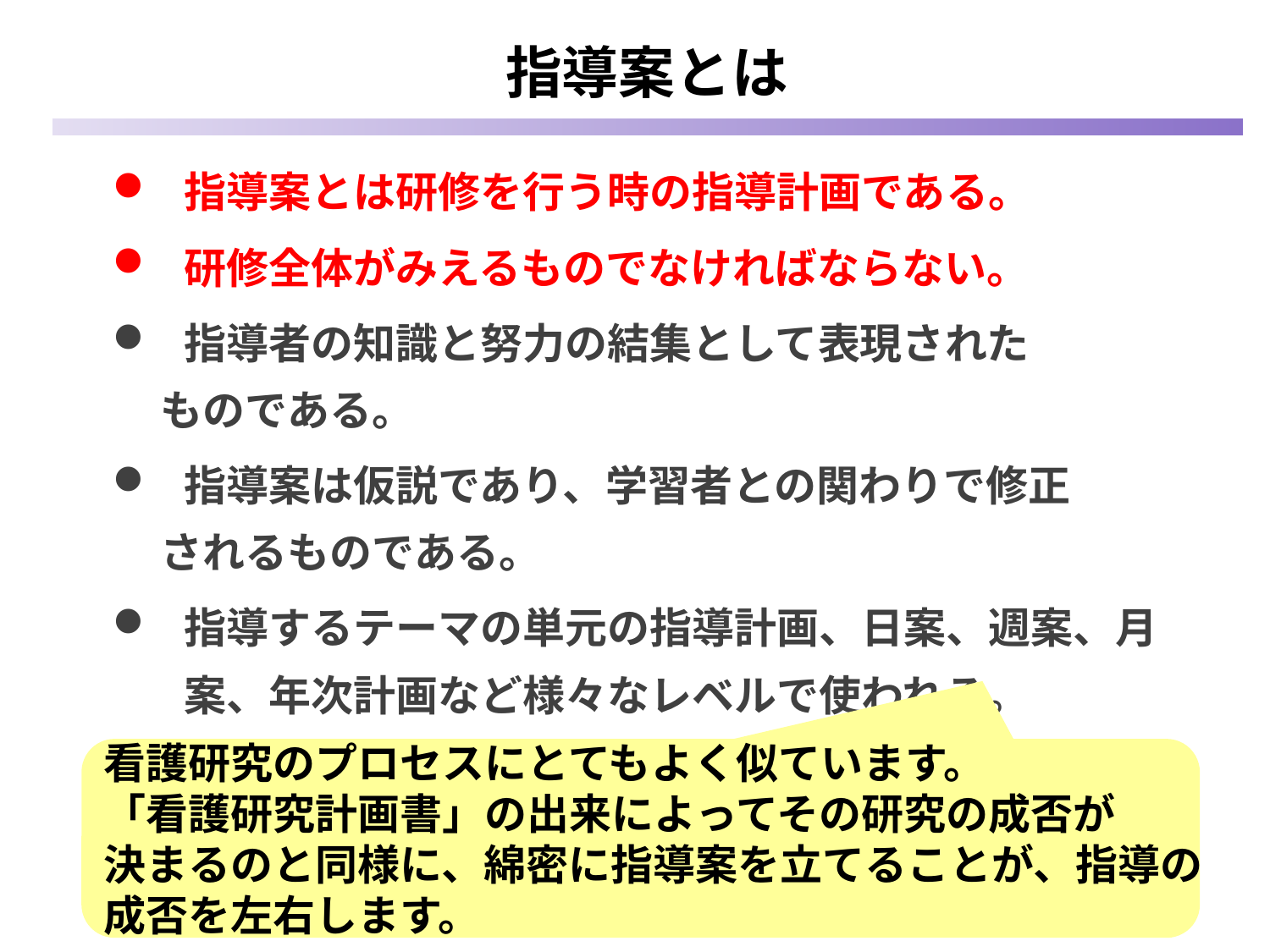

指導案とは

指導案とは研修を行う時の指導計画である。
研修全体がみえるものでなければならない。
指導者の知識と努力の結集として表現された
    ものである。
指導案は仮説であり、学習者との関わりで修正
    されるものである。
指導するテーマの単元の指導計画、日案、週案、月案、年次計画など様々なレベルで使われる。

看護研究のプロセスにとてもよく似ています。
「看護研究計画書」の出来によってその研究の成否が
決まるのと同様に、綿密に指導案を立てることが、指導の
成否を左右します。